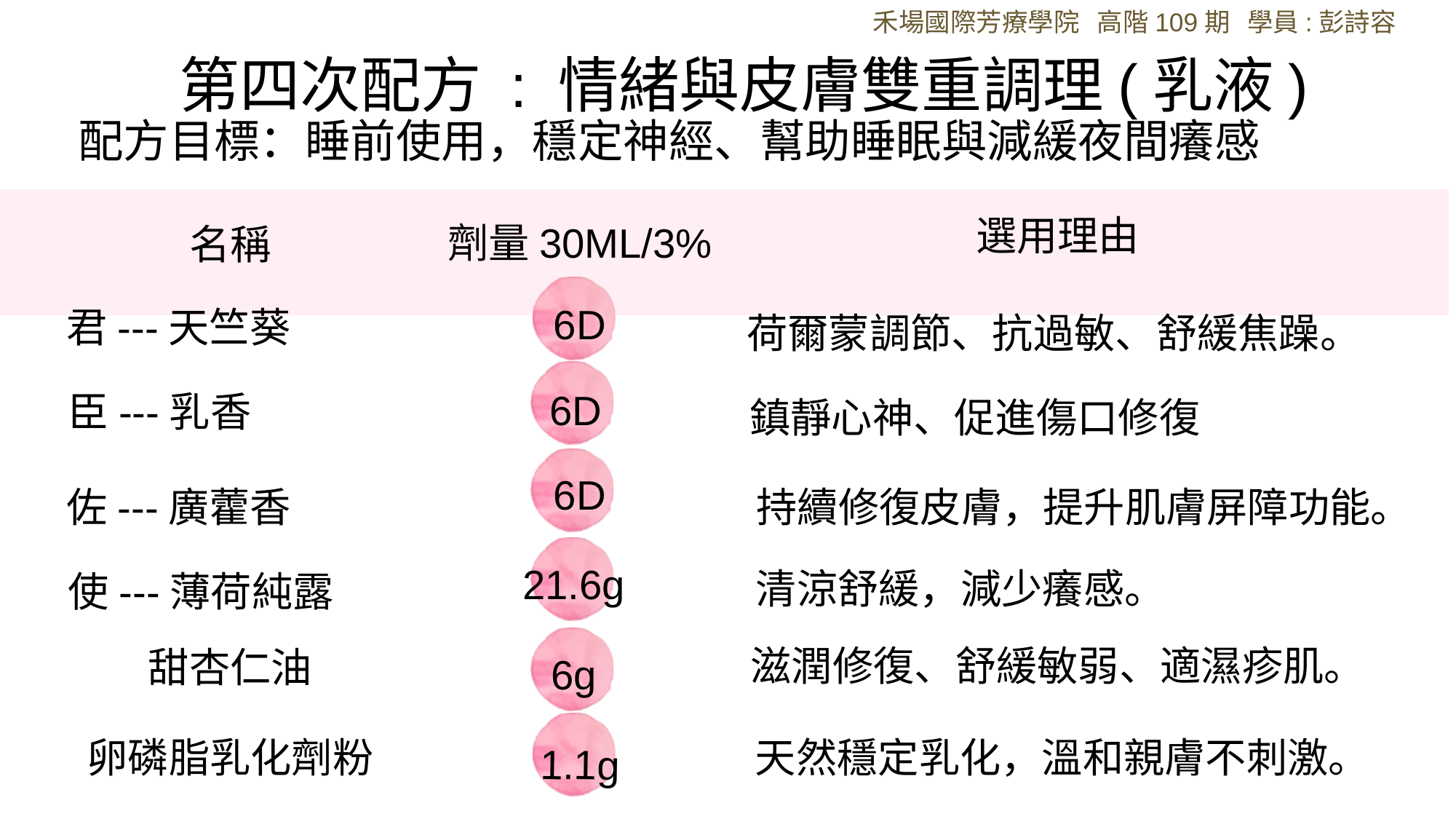

禾場國際芳療學院   高階109期   學員:彭詩容
第四次配方 : 情緒與皮膚雙重調理(乳液)
配方目標：睡前使用，穩定神經、幫助睡眠與減緩夜間癢感
|  |
| --- |
選用理由
劑量30ML/3%
名稱

6D
君---天竺葵
荷爾蒙調節、抗過敏、舒緩焦躁。

6D
臣---乳香
鎮靜心神、促進傷口修復

6D
佐---廣藿香
持續修復皮膚，提升肌膚屏障功能。

21.6g
清涼舒緩，減少癢感。
使---薄荷純露

滋潤修復、舒緩敏弱、適濕疹肌。
甜杏仁油
6g

卵磷脂乳化劑粉
天然穩定乳化，溫和親膚不刺激。
1.1g